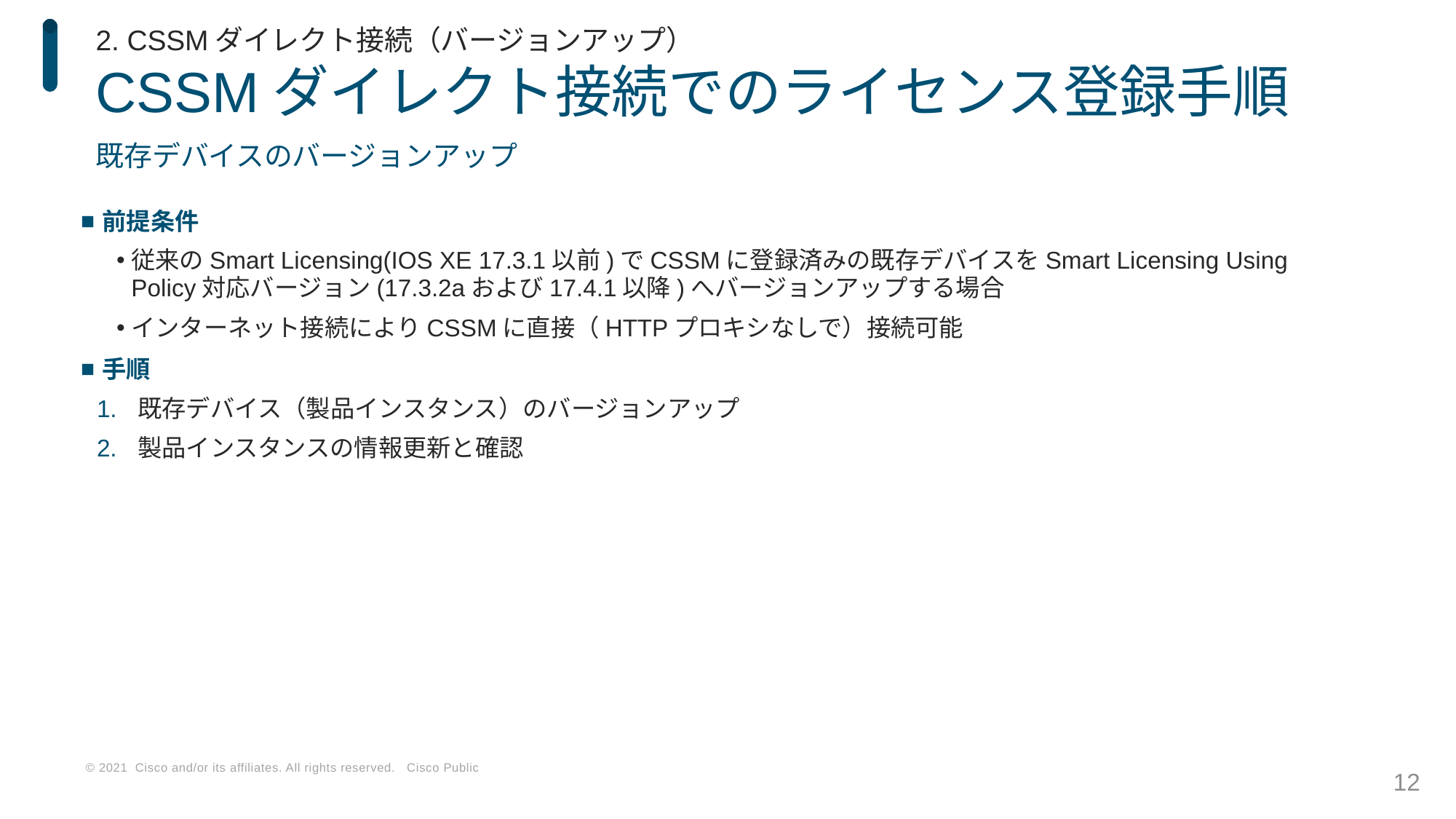

2. CSSMダイレクト接続（バージョンアップ）
# CSSMダイレクト接続でのライセンス登録手順
既存デバイスのバージョンアップ
前提条件
従来のSmart Licensing(IOS XE 17.3.1以前)でCSSMに登録済みの既存デバイスをSmart Licensing Using Policy対応バージョン(17.3.2aおよび17.4.1以降)へバージョンアップする場合
インターネット接続によりCSSMに直接（HTTPプロキシなしで）接続可能
手順
既存デバイス（製品インスタンス）のバージョンアップ
製品インスタンスの情報更新と確認

12